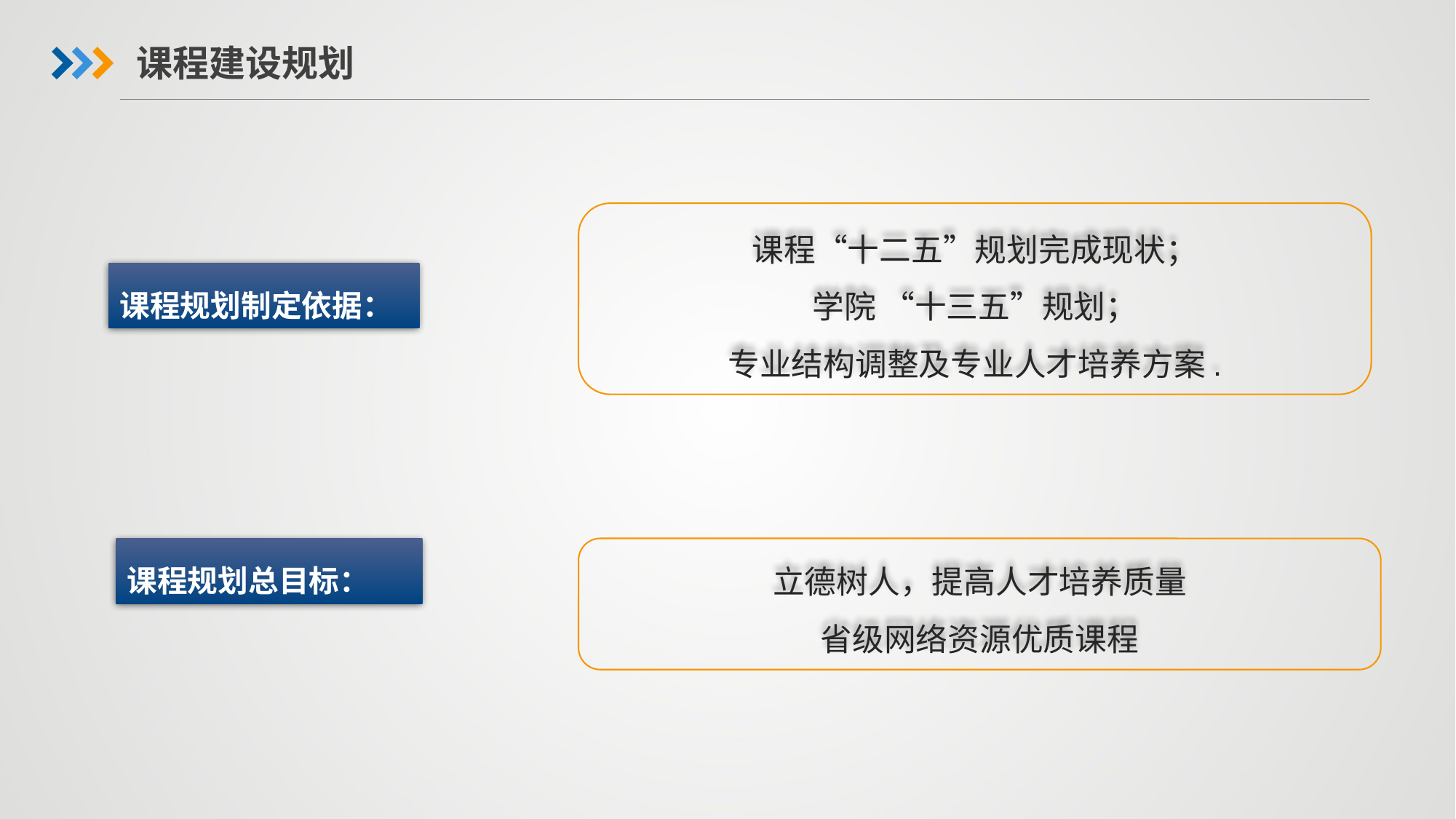

课程建设规划
课程“十二五”规划完成现状；
学院 “十三五”规划；
专业结构调整及专业人才培养方案.

课程规划制定依据：
立德树人，提高人才培养质量
省级网络资源优质课程

课程规划总目标：